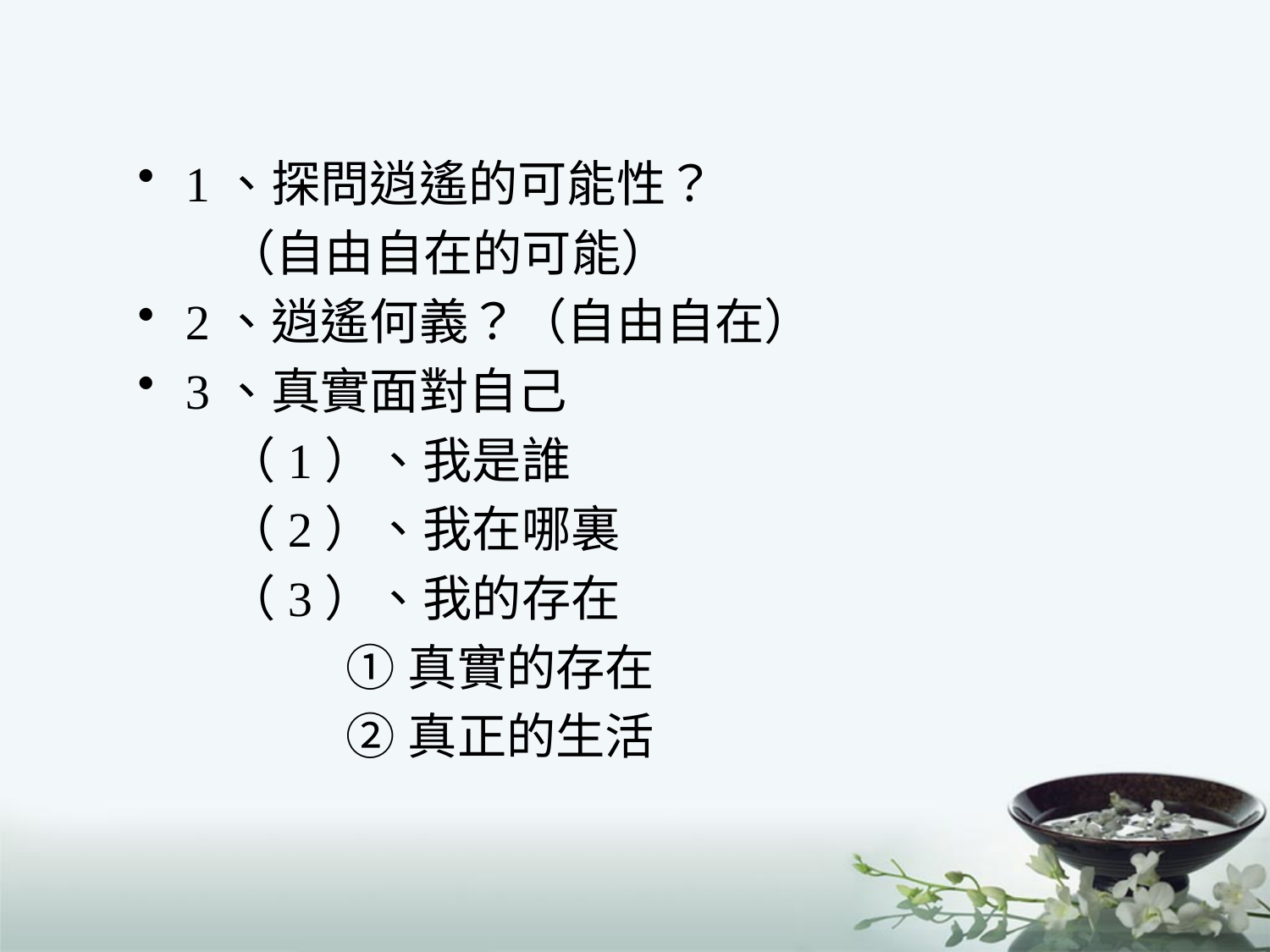

1、探問逍遙的可能性？
       （自由自在的可能）
2、逍遙何義？（自由自在）
3、真實面對自己
       （1）、我是誰
       （2）、我在哪裏
       （3）、我的存在
                   ①真實的存在
                   ②真正的生活